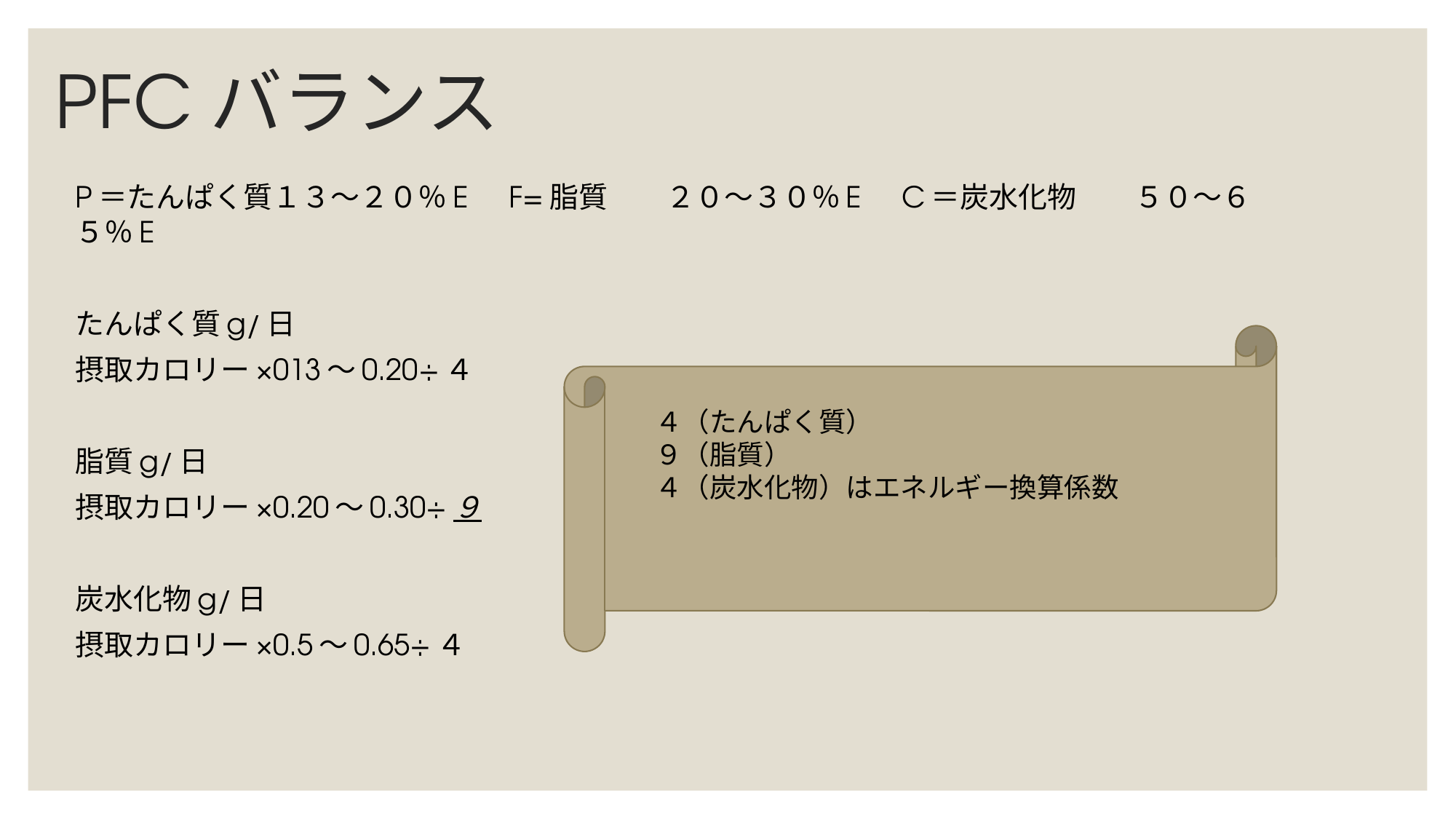

# PFCバランス
P＝たんぱく質１３～２０％E　F=脂質　　２０～３０％E　C＝炭水化物　　５０～６５％E

たんぱく質g/日
摂取カロリー×013～0.20÷４

脂質g/日
摂取カロリー×0.20～0.30÷９

炭水化物g/日
摂取カロリー×0.5～0.65÷４

４（たんぱく質）
９（脂質）
４（炭水化物）はエネルギー換算係数